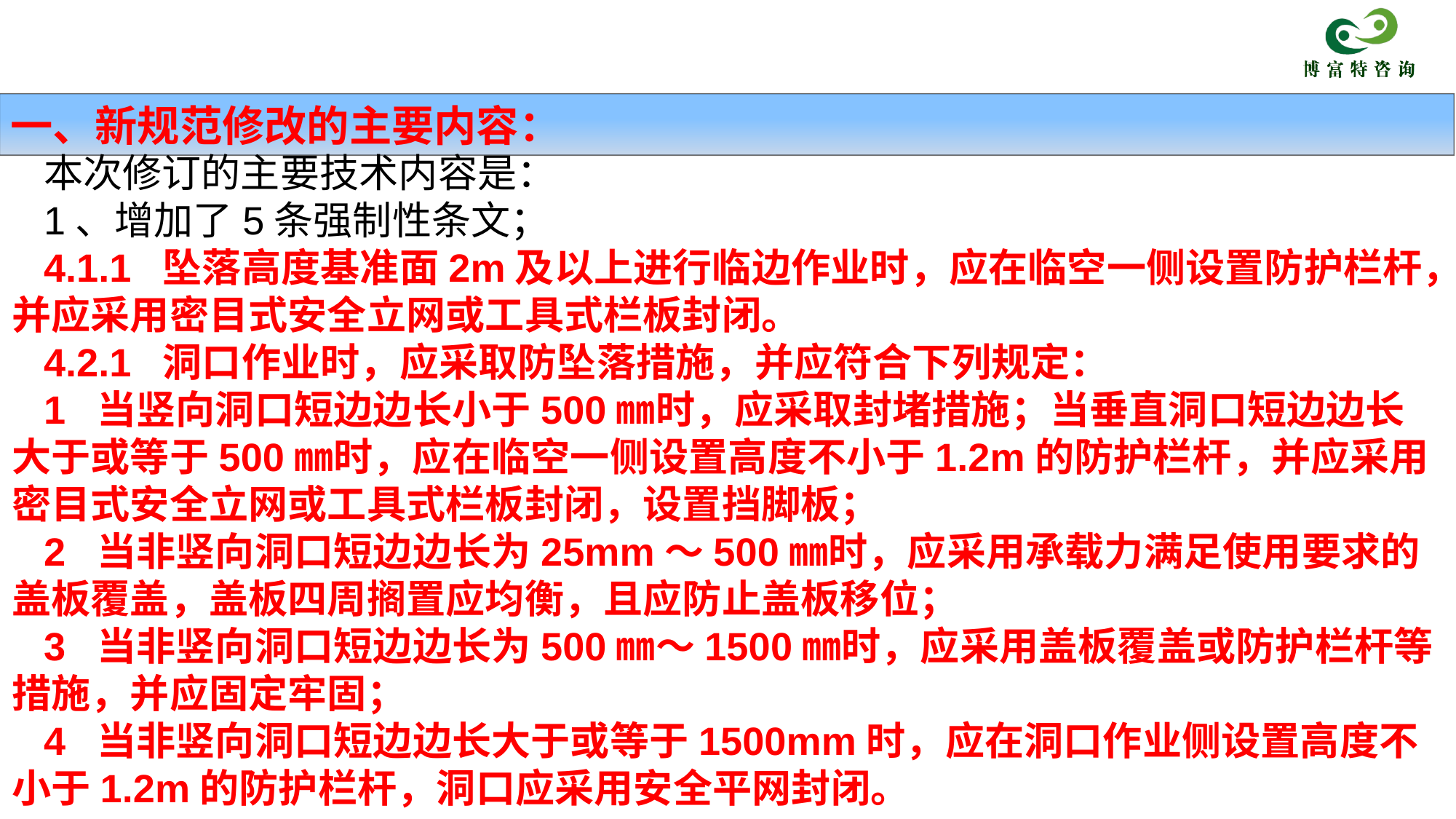

一、新规范修改的主要内容：
本次修订的主要技术内容是：
1、增加了5条强制性条文；
4.1.1  坠落高度基准面2m及以上进行临边作业时，应在临空一侧设置防护栏杆，并应采用密目式安全立网或工具式栏板封闭。
4.2.1  洞口作业时，应采取防坠落措施，并应符合下列规定：
1  当竖向洞口短边边长小于500㎜时，应采取封堵措施；当垂直洞口短边边长大于或等于500㎜时，应在临空一侧设置高度不小于1.2m的防护栏杆，并应采用密目式安全立网或工具式栏板封闭，设置挡脚板；
2  当非竖向洞口短边边长为25mm～500㎜时，应采用承载力满足使用要求的盖板覆盖，盖板四周搁置应均衡，且应防止盖板移位；
3  当非竖向洞口短边边长为500㎜～1500㎜时，应采用盖板覆盖或防护栏杆等措施，并应固定牢固；
4  当非竖向洞口短边边长大于或等于1500mm时，应在洞口作业侧设置高度不小于1.2m的防护栏杆，洞口应采用安全平网封闭。